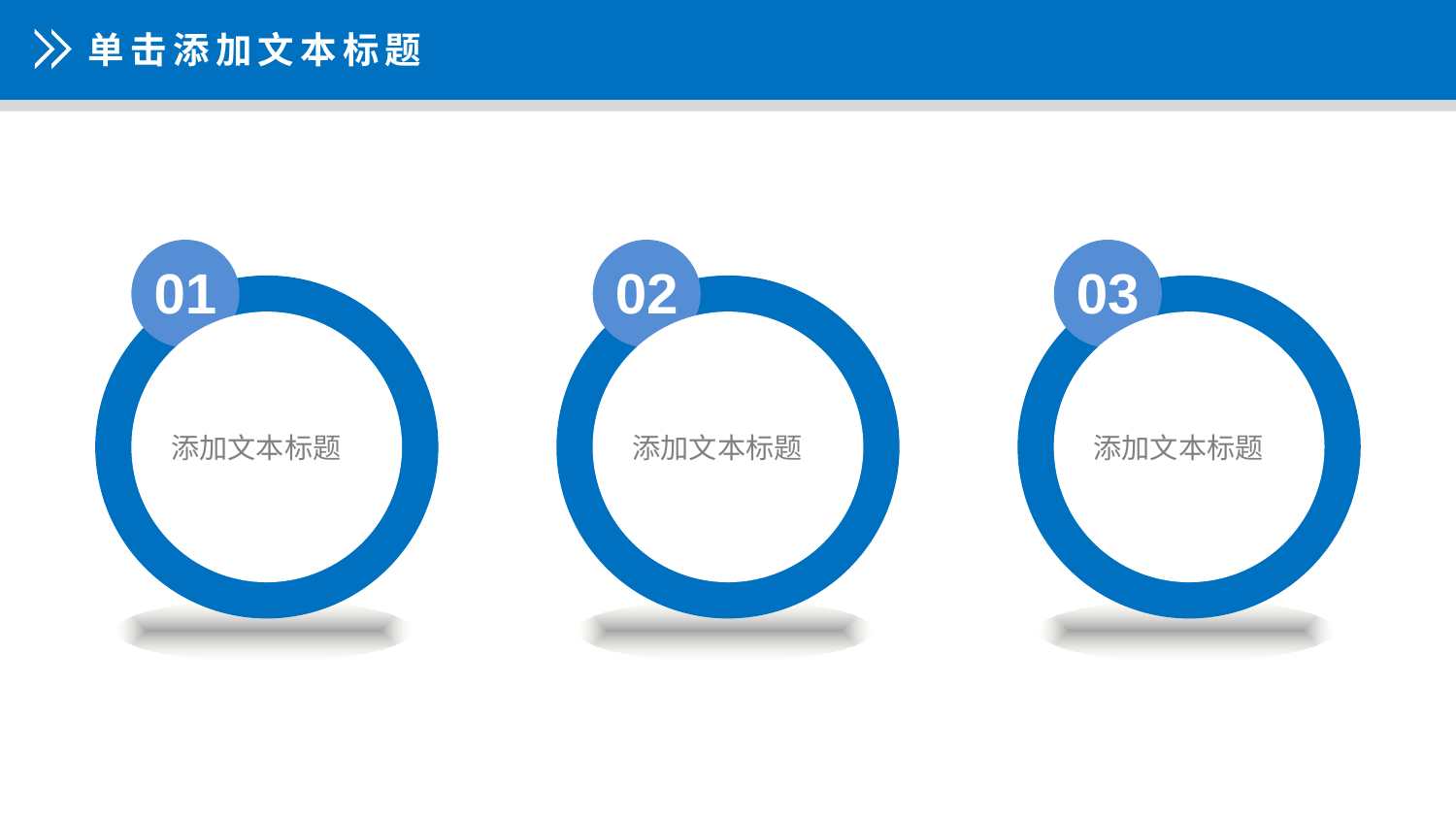

单击添加文本标题

01
02
03

添加文本标题
添加文本标题
添加文本标题